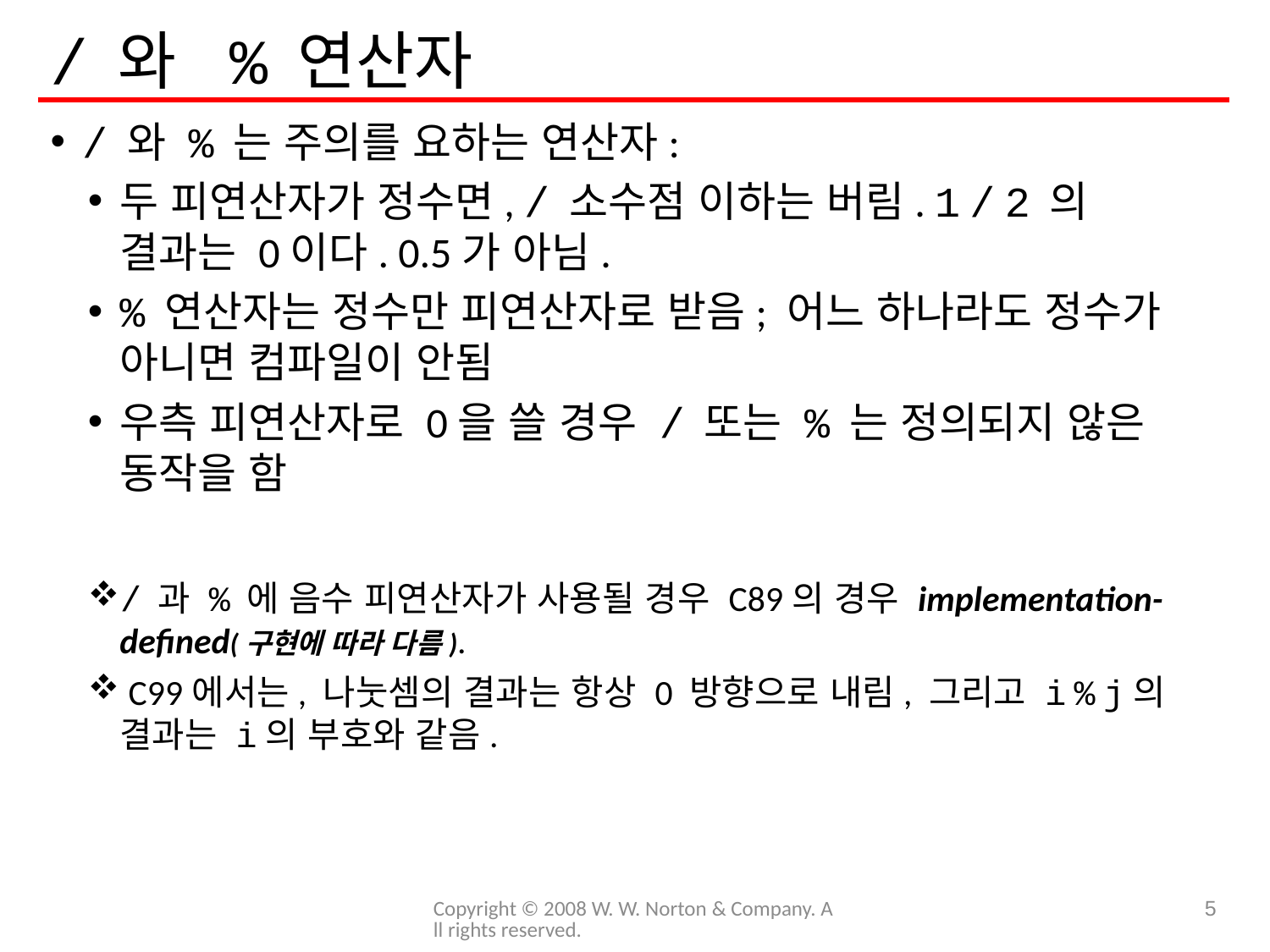

# / 와 % 연산자
/ 와 % 는 주의를 요하는 연산자:
두 피연산자가 정수면, / 소수점 이하는 버림. 1 / 2 의 결과는 0이다. 0.5가 아님.
% 연산자는 정수만 피연산자로 받음; 어느 하나라도 정수가 아니면 컴파일이 안됨
우측 피연산자로 0을 쓸 경우 / 또는 % 는 정의되지 않은 동작을 함

/ 과 % 에 음수 피연산자가 사용될 경우 C89의 경우 implementation-defined(구현에 따라 다름).
 C99에서는, 나눗셈의 결과는 항상 0 방향으로 내림, 그리고 i % j의 결과는 i의 부호와 같음.
Copyright © 2008 W. W. Norton & Company. All rights reserved.
5